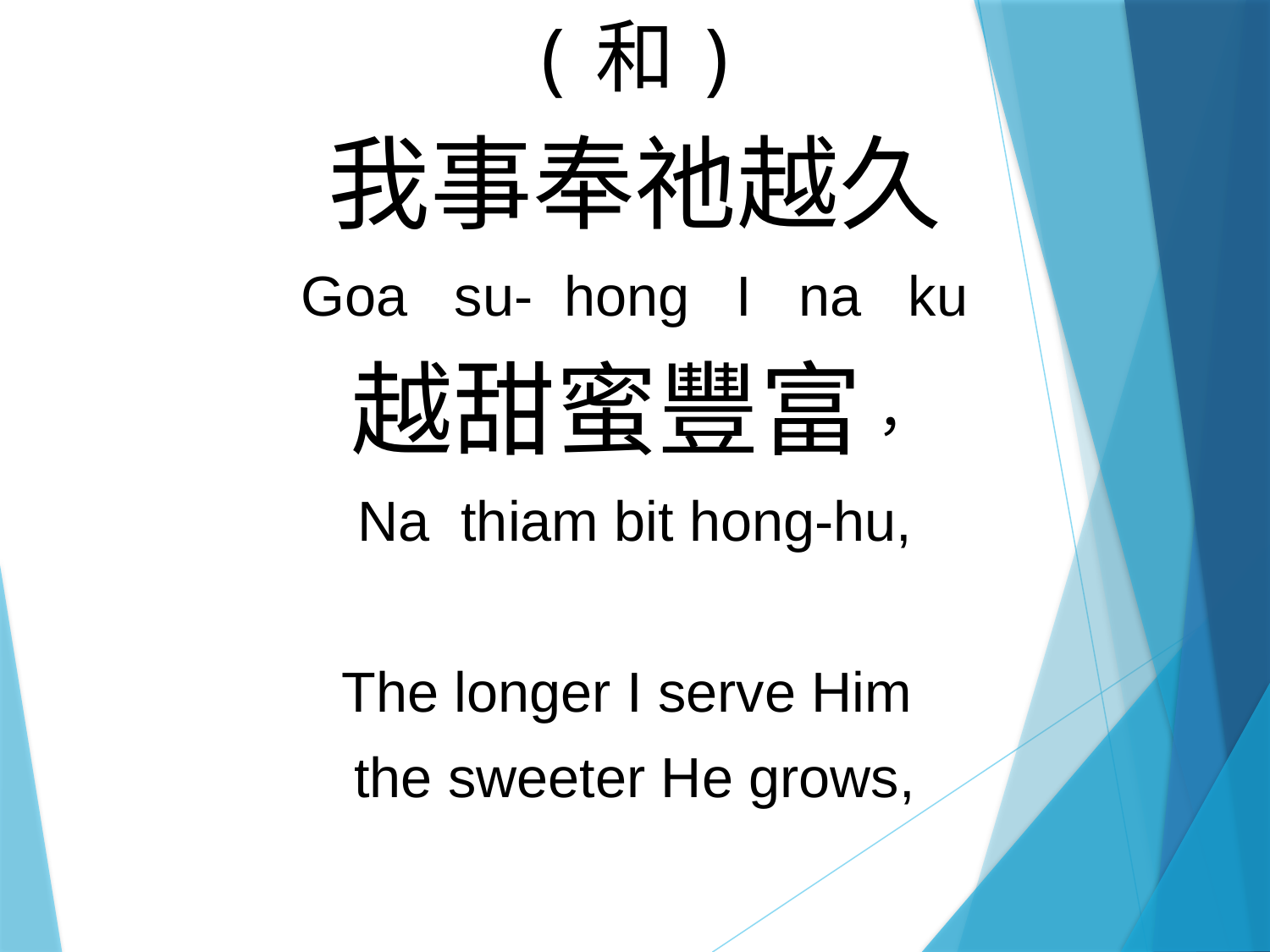

(和)
我事奉祂越久
Goa   su-  hong   I   na   ku
越甜蜜豐富，
Na  thiam bit hong-hu,

The longer I serve Him
the sweeter He grows,